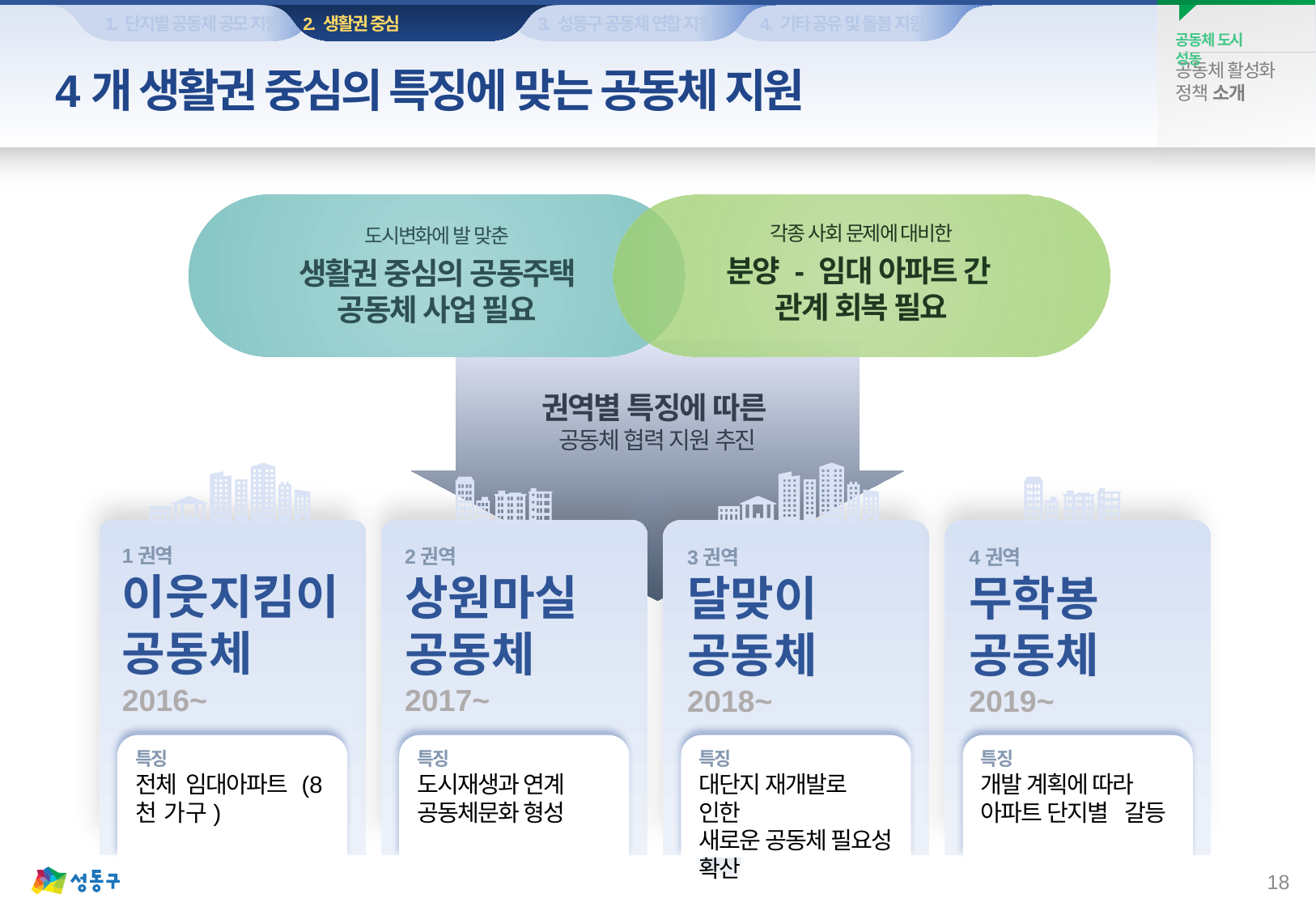

공동체 도시 성동
공동체 활성화 정책 소개

1. 단지별 공동체 공모 지원
2. 생활권 중심  공동체 형성 지원
3. 성동구 공동체 연합 지원
4. 기타 공유 및 돌봄 지원
4개 생활권 중심의 특징에 맞는 공동체 지원

각종 사회 문제에 대비한
분양 - 임대 아파트 간
관계 회복 필요
도시변화에 발 맞춘
생활권 중심의 공동주택 공동체 사업 필요

권역별 특징에 따른
공동체 협력 지원 추진

1권역
이웃지킴이공동체
2016~
2권역
상원마실
공동체
2017~
3권역
달맞이
공동체
2018~
4권역
무학봉
공동체
2019~
특징
전체  임대아파트 (8천 가구)
특징
도시재생과 연계
공동체문화 형성
특징
대단지 재개발로 인한
새로운 공동체 필요성 확산
특징
개발 계획에 따라 아파트 단지별   갈등
18